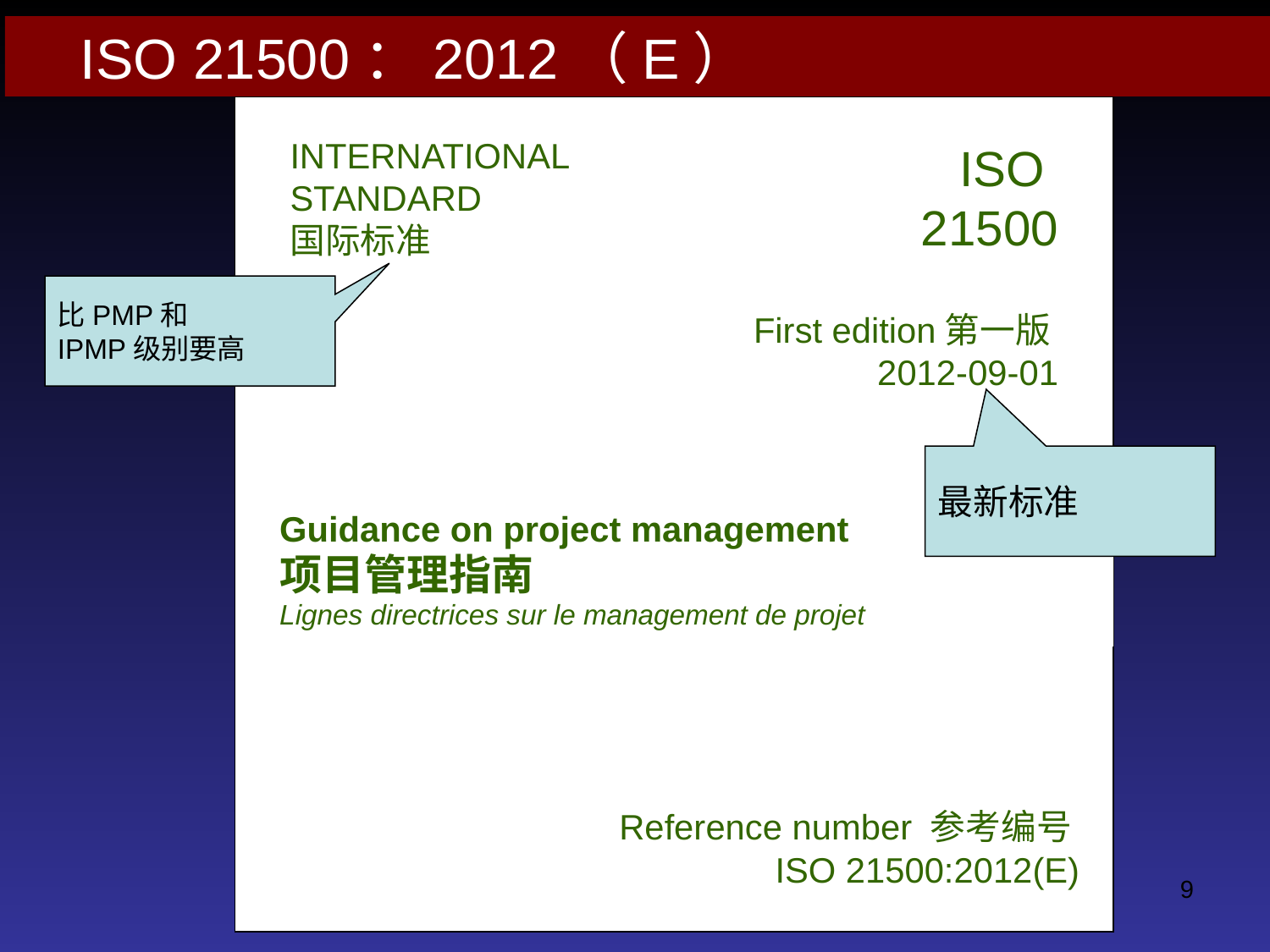

ISO 21500：2012（E）

# INTERNATIONAL STANDARD 国际标准
ISO
21500
比PMP和
IPMP级别要高
First edition第一版
2012-09-01
最新标准
Guidance on project management
项目管理指南
Lignes directrices sur le management de projet
Reference number 参考编号
ISO 21500:2012(E)
9